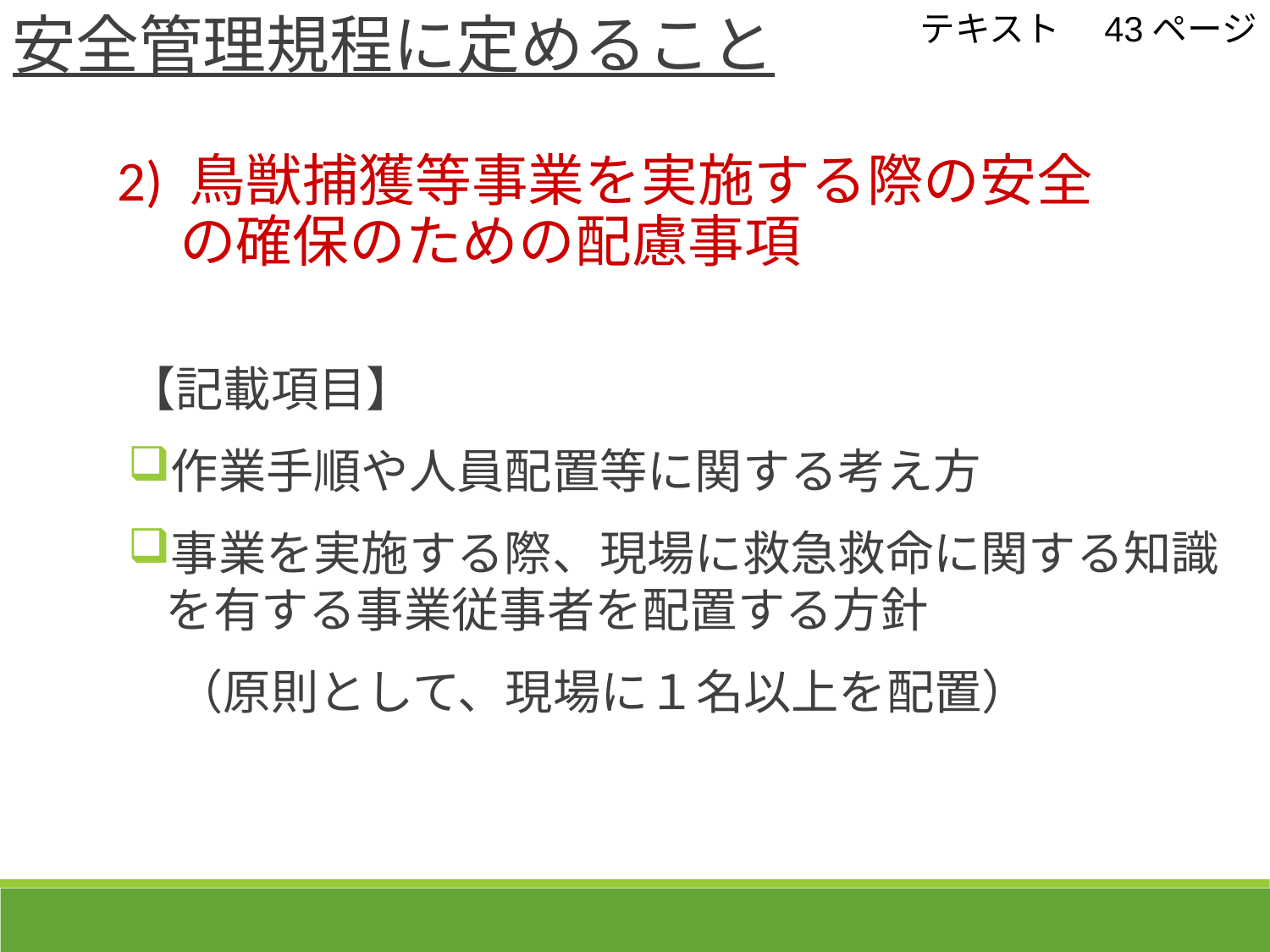

テキスト　43ページ
安全管理規程に定めること
2) 鳥獣捕獲等事業を実施する際の安全の確保のための配慮事項
【記載項目】
作業手順や人員配置等に関する考え方
事業を実施する際、現場に救急救命に関する知識を有する事業従事者を配置する方針
　（原則として、現場に１名以上を配置）